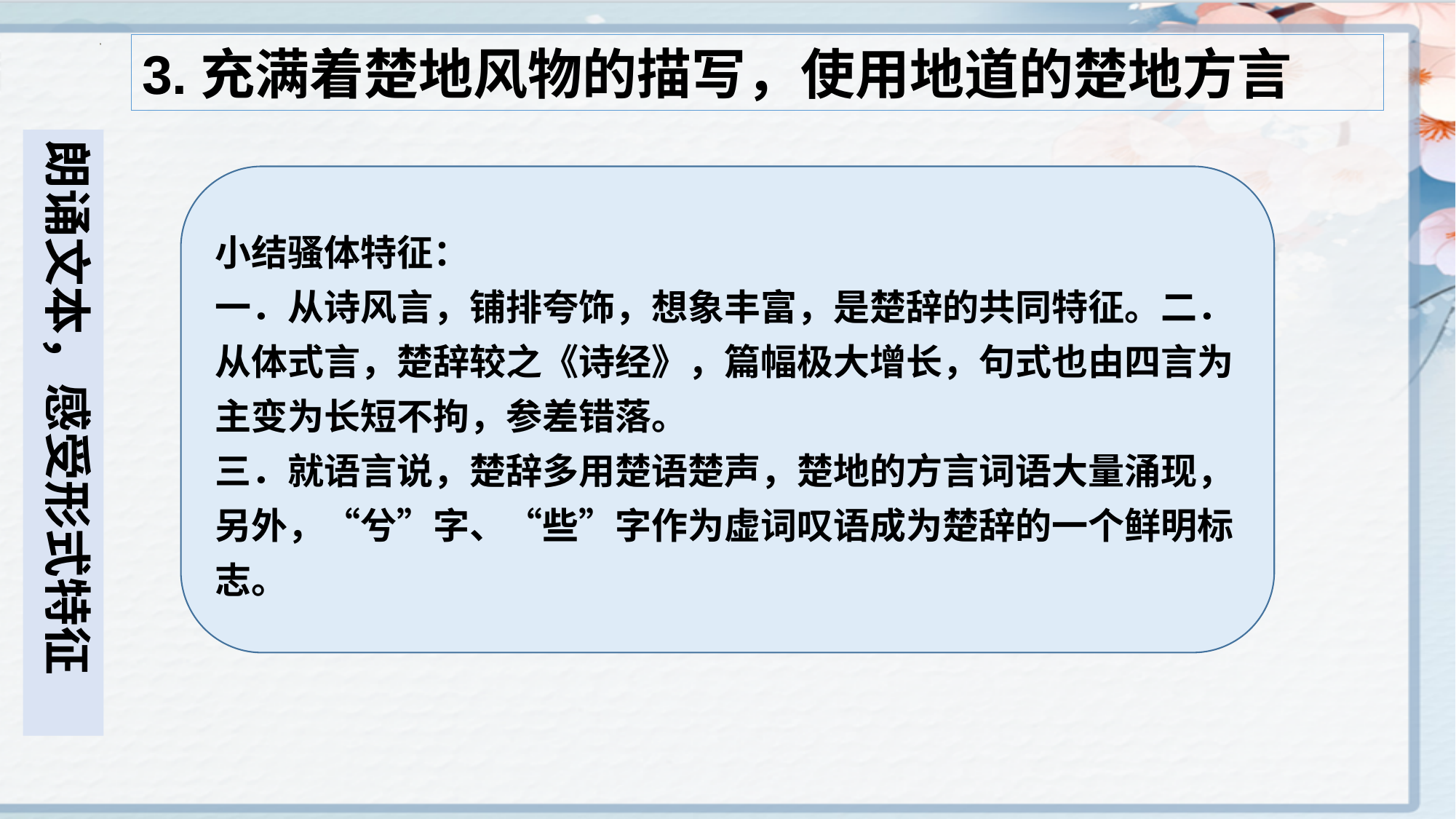

3.充满着楚地风物的描写，使用地道的楚地方言
朗诵文本，感受形式特征
小结骚体特征：
一．从诗风言，铺排夸饰，想象丰富，是楚辞的共同特征。二．从体式言，楚辞较之《诗经》，篇幅极大增长，句式也由四言为主变为长短不拘，参差错落。
三．就语言说，楚辞多用楚语楚声，楚地的方言词语大量涌现，另外，“兮”字、“些”字作为虚词叹语成为楚辞的一个鲜明标志。